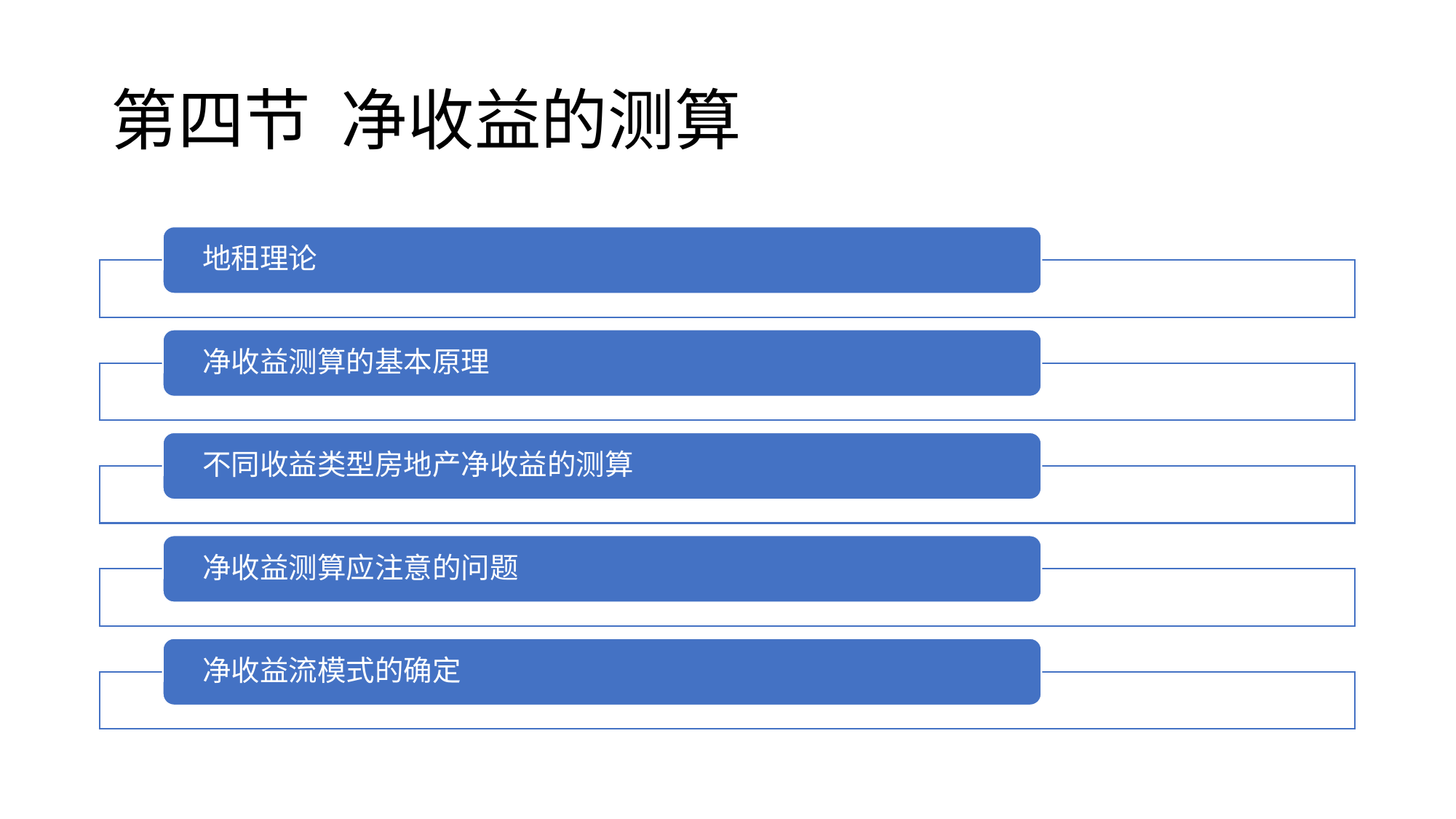

# 第四节  净收益的测算
地租理论
净收益测算的基本原理
不同收益类型房地产净收益的测算
净收益测算应注意的问题
净收益流模式的确定